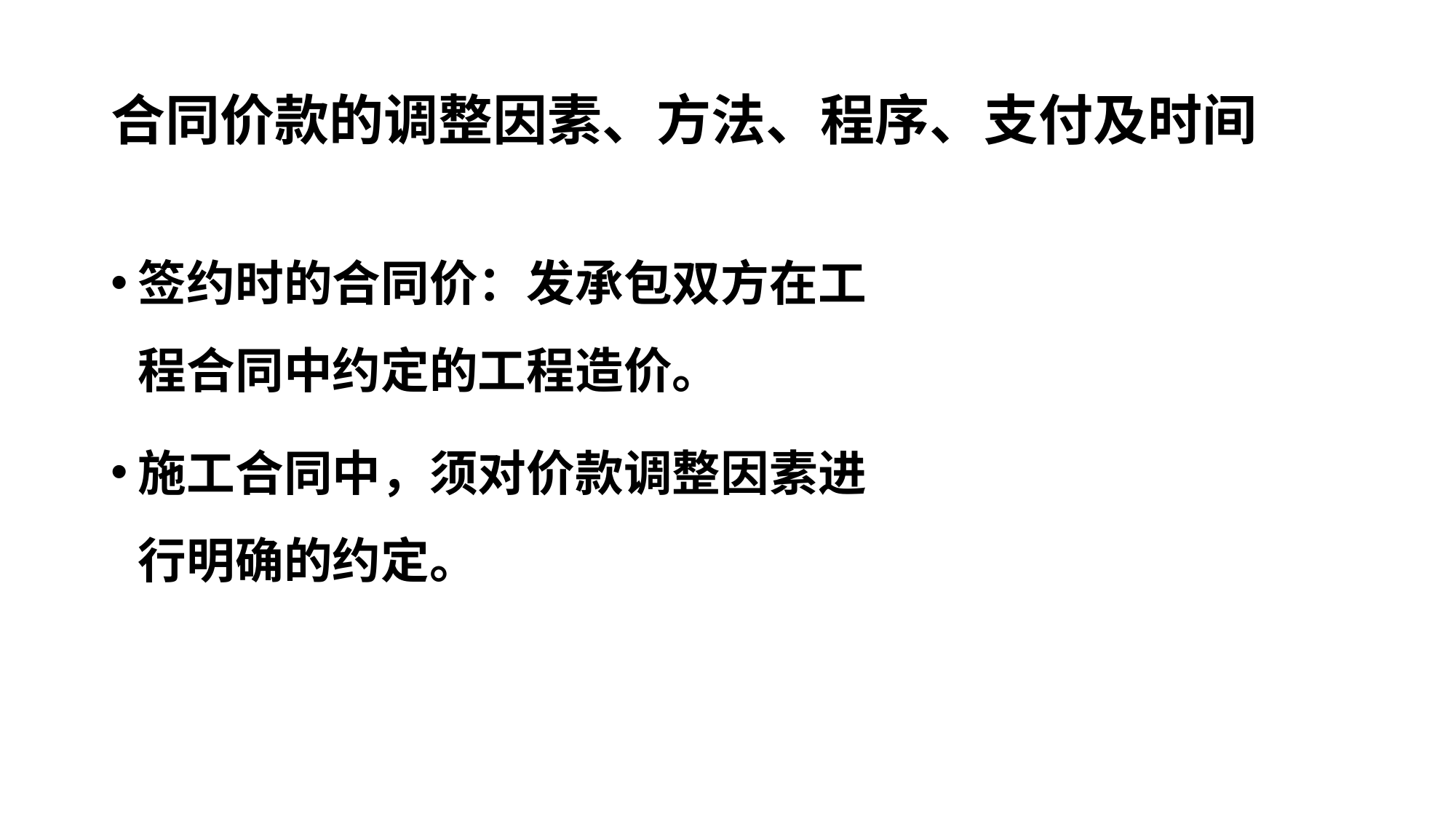

# 合同价款的调整因素、方法、程序、支付及时间
签约时的合同价：发承包双方在工程合同中约定的工程造价。
施工合同中，须对价款调整因素进行明确的约定。